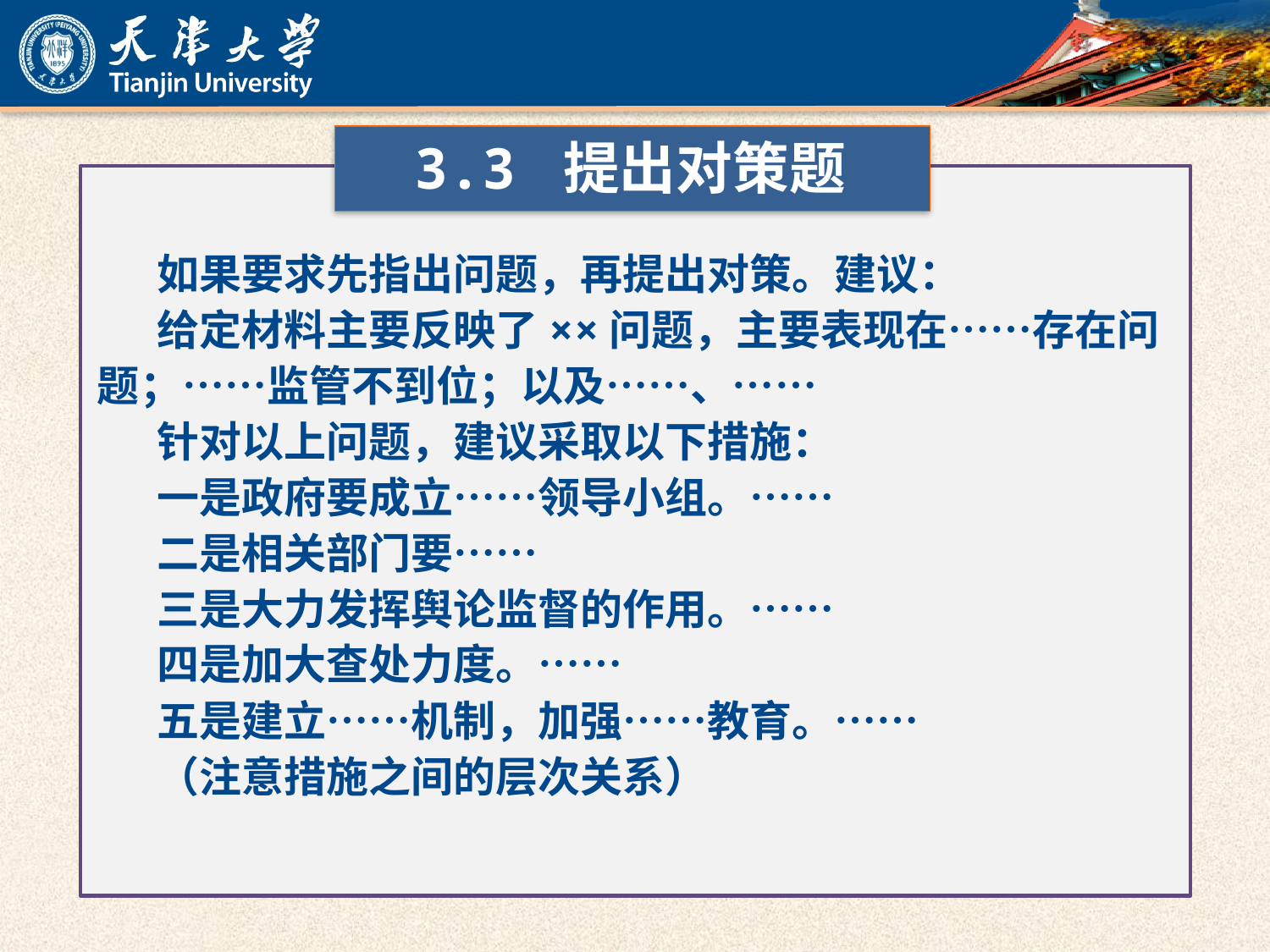

3.3 提出对策题

如果要求先指出问题，再提出对策。建议：
给定材料主要反映了××问题，主要表现在……存在问题；……监管不到位；以及……、……
针对以上问题，建议采取以下措施：
一是政府要成立……领导小组。……
二是相关部门要……
三是大力发挥舆论监督的作用。……
四是加大查处力度。……
五是建立……机制，加强……教育。……
（注意措施之间的层次关系）